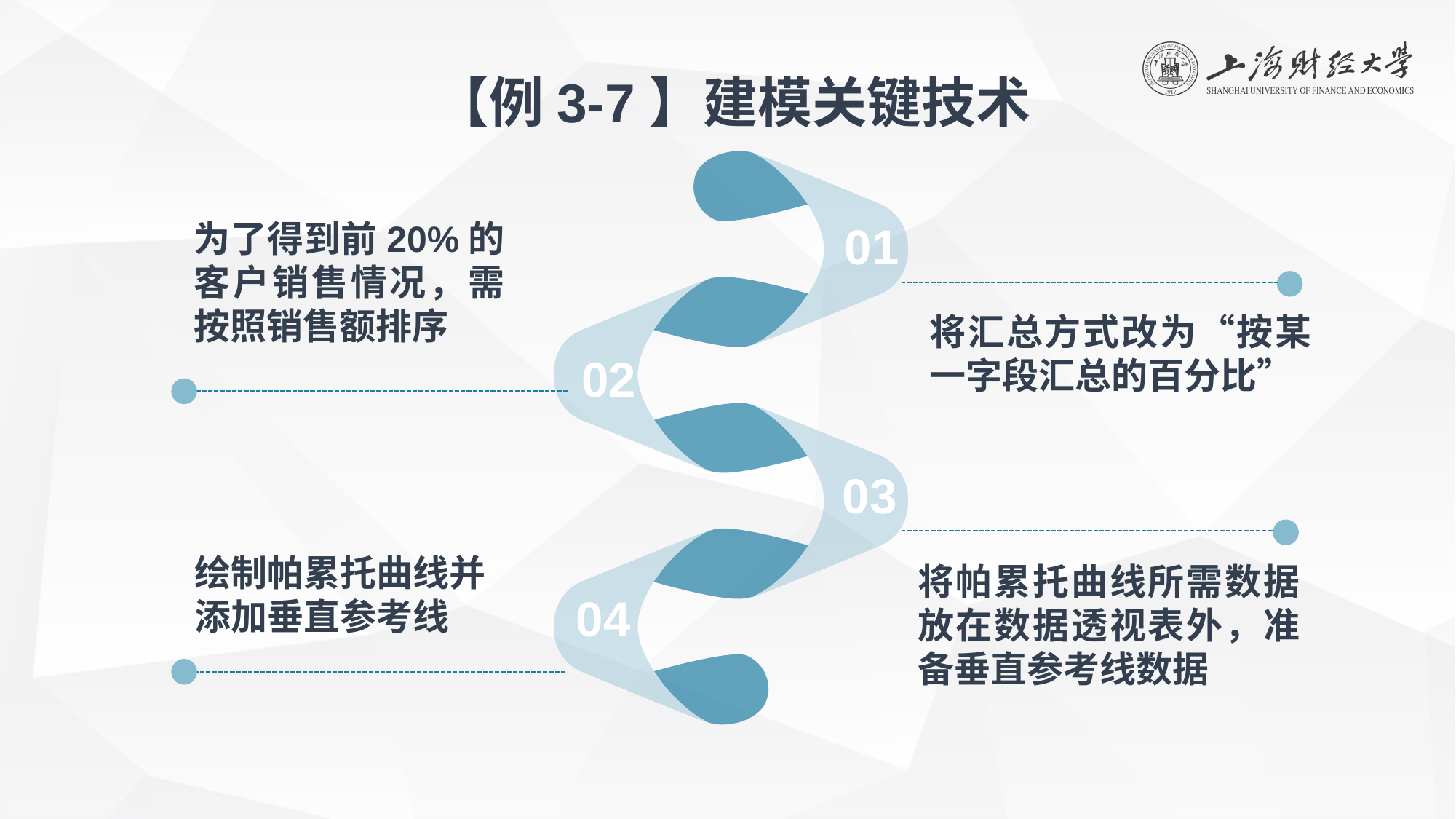

【例3-7】建模关键技术

01
为了得到前20%的客户销售情况，需按照销售额排序

将汇总方式改为“按某一字段汇总的百分比”
02

03

绘制帕累托曲线并添加垂直参考线
将帕累托曲线所需数据放在数据透视表外，准备垂直参考线数据
04